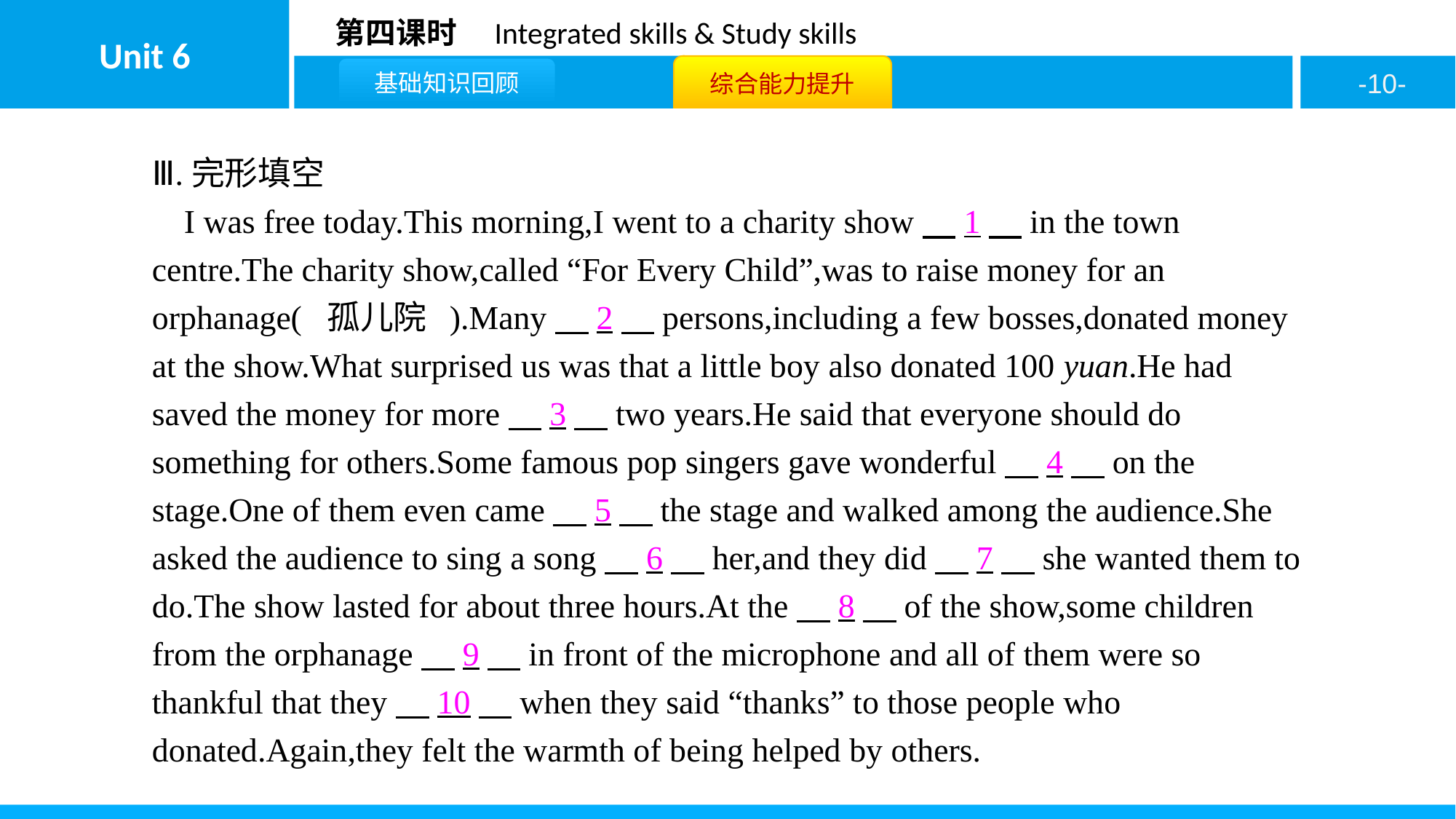

Ⅲ.完形填空
I was free today.This morning,I went to a charity show　1　in the town centre.The charity show,called “For Every Child”,was to raise money for an orphanage(  孤儿院  ).Many　2　persons,including a few bosses,donated money at the show.What surprised us was that a little boy also donated 100 yuan.He had saved the money for more　3　two years.He said that everyone should do something for others.Some famous pop singers gave wonderful　4　on the stage.One of them even came　5　the stage and walked among the audience.She asked the audience to sing a song　6　her,and they did　7　she wanted them to do.The show lasted for about three hours.At the　8　of the show,some children from the orphanage　9　in front of the microphone and all of them were so thankful that they　10　when they said “thanks” to those people who donated.Again,they felt the warmth of being helped by others.